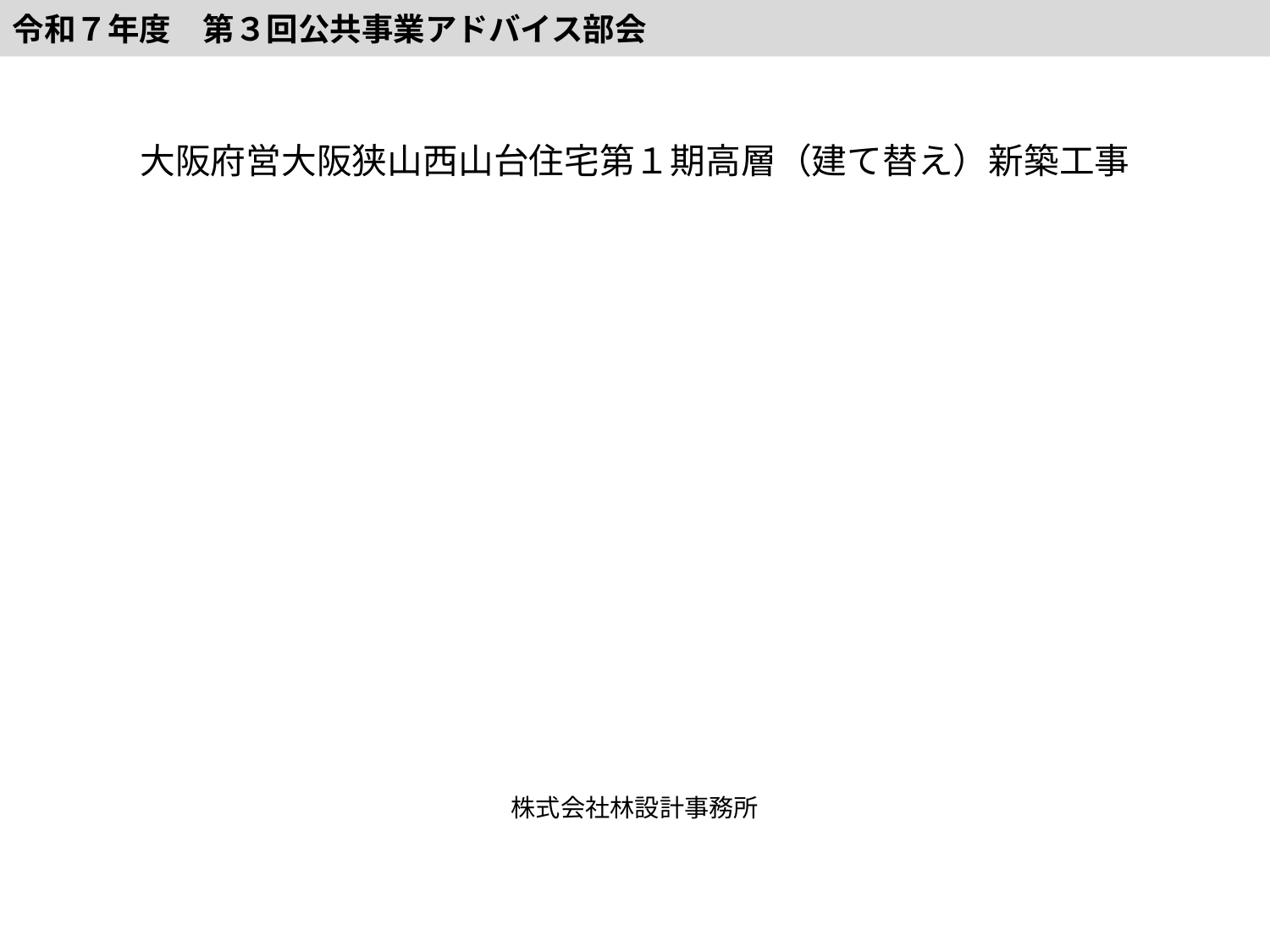

令和７年度　第３回公共事業アドバイス部会
# 大阪府営大阪狭山西山台住宅第１期高層（建て替え）新築工事
株式会社林設計事務所